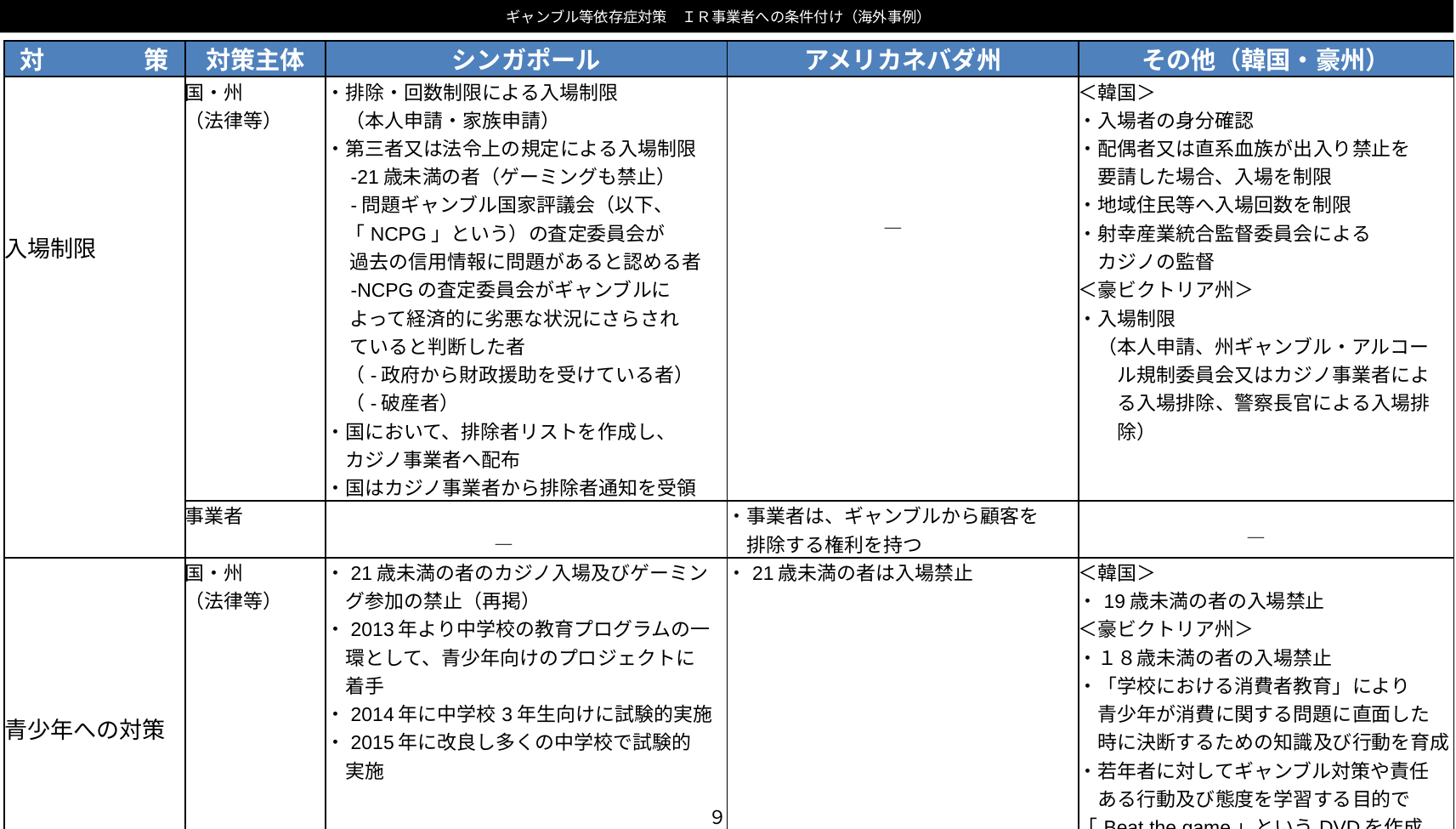

# ギャンブル等依存症対策　ＩＲ事業者への条件付け（海外事例）
| 対　　　　策 | 対策主体 | シンガポール | アメリカネバダ州 | その他（韓国・豪州） |
| --- | --- | --- | --- | --- |
| 入場制限 | 国・州 （法律等） | ・排除・回数制限による入場制限　 　（本人申請・家族申請） ・第三者又は法令上の規定による入場制限 　-21歳未満の者（ゲーミングも禁止） 　-問題ギャンブル国家評議会（以下、　 　「NCPG」という）の査定委員会が 　 過去の信用情報に問題があると認める者 　-NCPGの査定委員会がギャンブルに 　 よって経済的に劣悪な状況にさらされ 　 ていると判断した者 　（-政府から財政援助を受けている者） 　（-破産者） ・国において、排除者リストを作成し、 　カジノ事業者へ配布 ・国はカジノ事業者から排除者通知を受領 | ― | ＜韓国＞ ・入場者の身分確認 ・配偶者又は直系血族が出入り禁止を 　要請した場合、入場を制限 ・地域住民等へ入場回数を制限 ・射幸産業統合監督委員会による 　カジノの監督 ＜豪ビクトリア州＞ ・入場制限 　（本人申請、州ギャンブル・アルコー 　　ル規制委員会又はカジノ事業者によ 　　る入場排除、警察長官による入場排 　　除） |
|  | 事業者 | ― | ・事業者は、ギャンブルから顧客を 　排除する権利を持つ | ― |
| 青少年への対策 | 国・州 （法律等） | ・21歳未満の者のカジノ入場及びゲーミン 　グ参加の禁止（再掲） ・2013年より中学校の教育プログラムの一 　環として、青少年向けのプロジェクトに 　着手 ・2014年に中学校3年生向けに試験的実施 ・2015年に改良し多くの中学校で試験的 　実施 | ・21歳未満の者は入場禁止 | ＜韓国＞ ・19歳未満の者の入場禁止 ＜豪ビクトリア州＞ ・１８歳未満の者の入場禁止 ・「学校における消費者教育」により 　青少年が消費に関する問題に直面した 　時に決断するための知識及び行動を育成 ・若年者に対してギャンブル対策や責任 　ある行動及び態度を学習する目的で「Beat the game」というDVDを作成 |
|  | 民間 | ― | ・全米問題ギャンブル協議会はカジノ 　が合法化されている主要都市の中学 　校、高等学校向けに青少年ギャンブ 　ルに関する教育資料を配布 | ー |
９